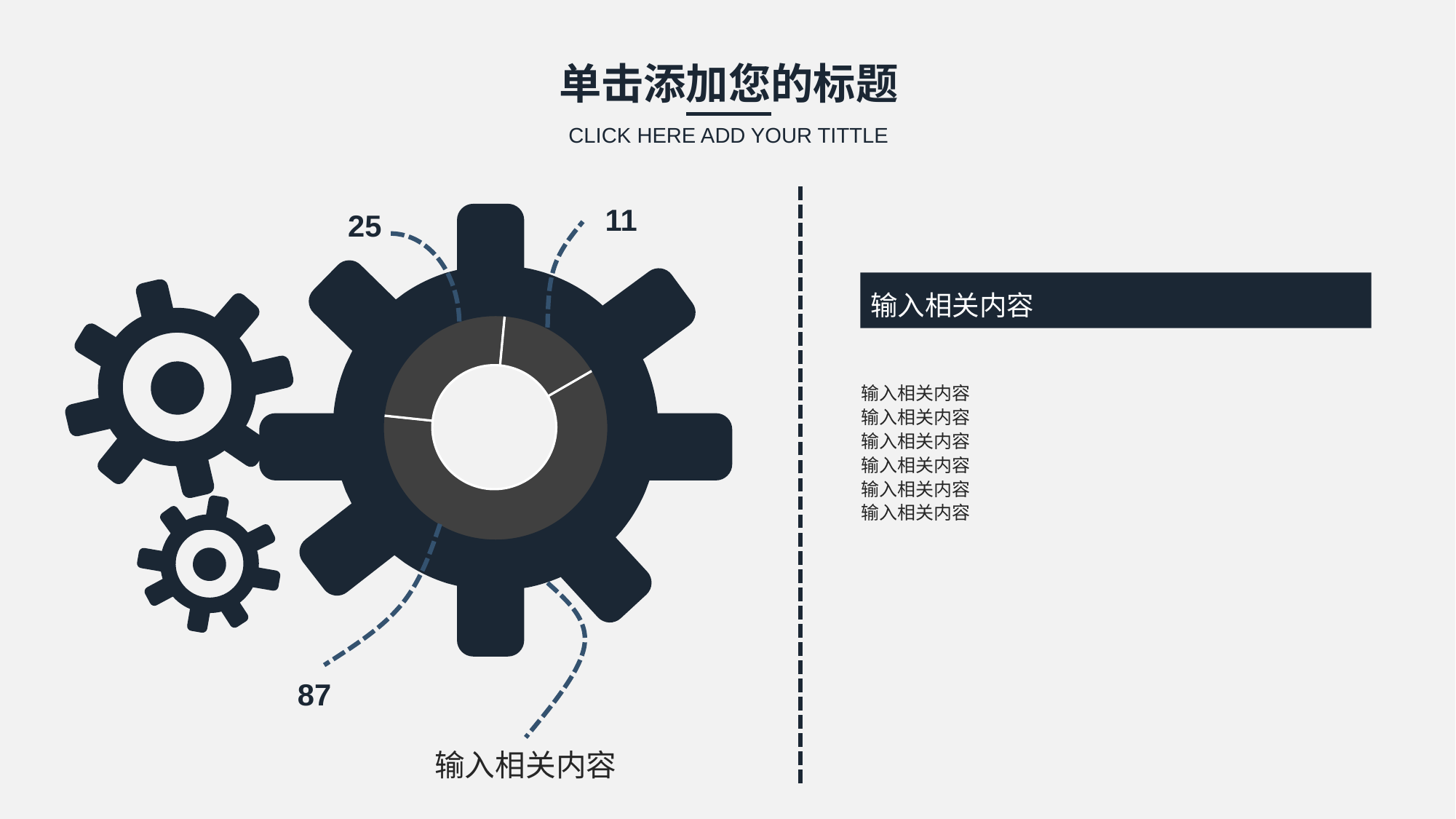

单击添加您的标题
CLICK HERE ADD YOUR TITTLE

11
25

输入相关内容

### Chart

| Category | 销售额 |
|---|---|
| 第一季度 | 87.0 |
| 第二季度 | 36.0 |
| 第三季度 | 22.0 |
输入相关内容
输入相关内容
输入相关内容
输入相关内容
输入相关内容
输入相关内容

87
输入相关内容